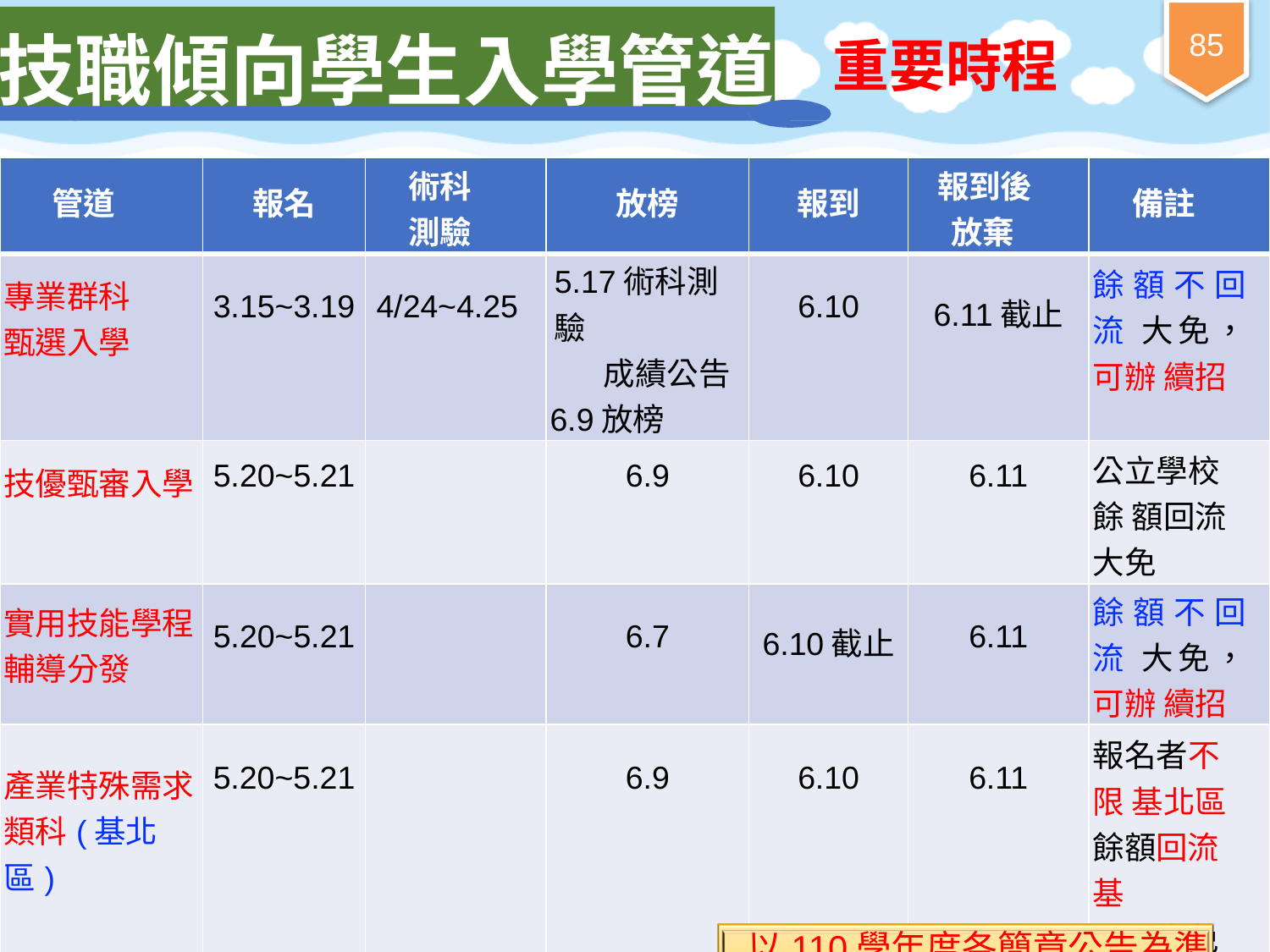

# 技職傾向學生入學管道
重要時程

| 管道 | 報名 | 術科 測驗 | 放榜 | 報到 | 報到後 放棄 | 備註 |
| --- | --- | --- | --- | --- | --- | --- |
| 專業群科 甄選入學 | 3.15~3.19 | 4/24~4.25 | 5.17術科測驗 成績公告 6.9放榜 | 6.10 | 6.11截止 | 餘額不回流 大免，可辦 續招 |
| 技優甄審入學 | 5.20~5.21 |  | 6.9 | 6.10 | 6.11 | 公立學校餘 額回流大免 |
| 實用技能學程 輔導分發 | 5.20~5.21 |  | 6.7 | 6.10截止 | 6.11 | 餘額不回流 大免，可辦 續招 |
| 產業特殊需求 類科(基北區) | 5.20~5.21 |  | 6.9 | 6.10 | 6.11 | 報名者不限 基北區 餘額回流基 北區大免 |
| 產業特殊需求 類科(其他區) | 未單獨招生，於各招生管道科別名稱後註明「產業特殊需求類科」 |  |  |  |  |  |
| 建教合作班 | 詳見各招生學校簡章 |  |  |  |  |  |
| 五專免試入學 | 含優先免試入學，另有專人說明 |  |  |  |  |  |

以110學年度各簡章公告為準